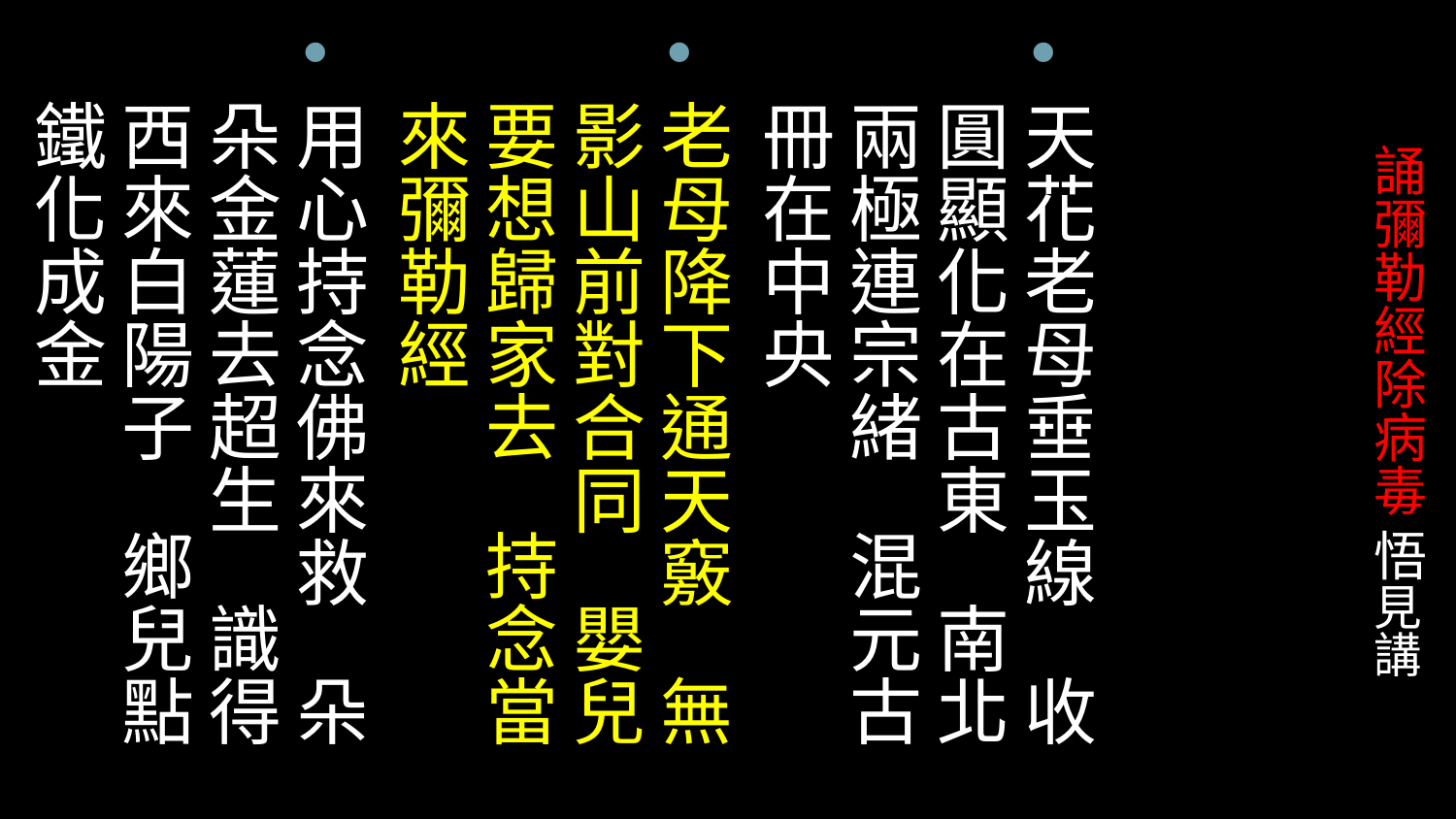

天花老母垂玉線    收圓顯化在古東    南北兩極連宗緒    混元古冊在中央
老母降下通天竅    無影山前對合同    嬰兒要想歸家去    持念當來彌勒經
用心持念佛來救    朵朵金蓮去超生    識得西來白陽子    鄉兒點鐵化成金
# 誦彌勒經除病毒 悟見講